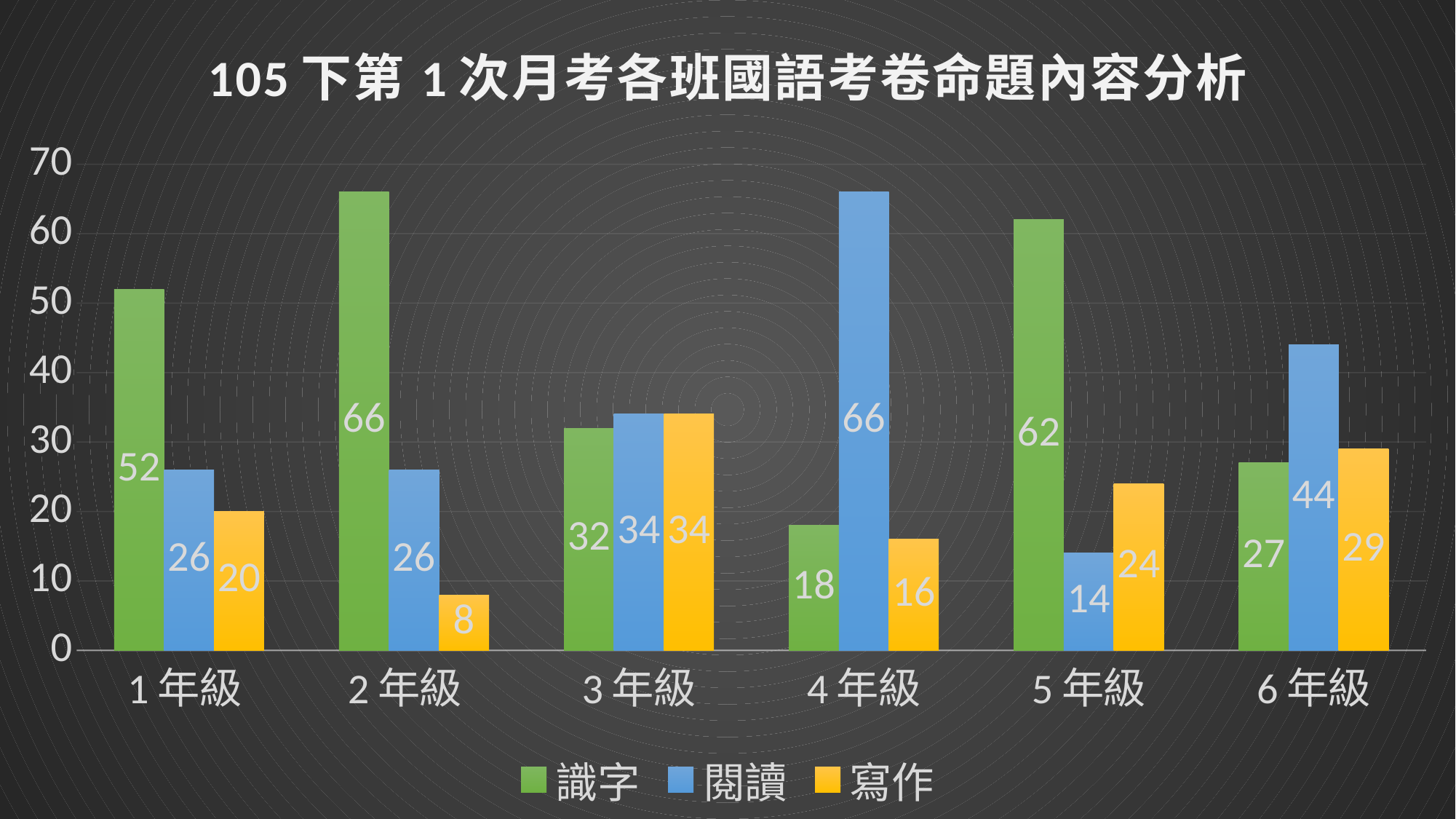

### Chart: 105下第1次月考各班國語考卷命題內容分析

| Category | 識字 | 閱讀 | 寫作 |
|---|---|---|---|
| 1年級  | 52.0 | 26.0 | 20.0 |
| 2年級   | 66.0 | 26.0 | 8.0 |
| 3年級 | 32.0 | 34.0 | 34.0 |
| 4年級 | 18.0 | 66.0 | 16.0 |
| 5年級 | 62.0 | 14.0 | 24.0 |
| 6年級 | 27.0 | 44.0 | 29.0 |